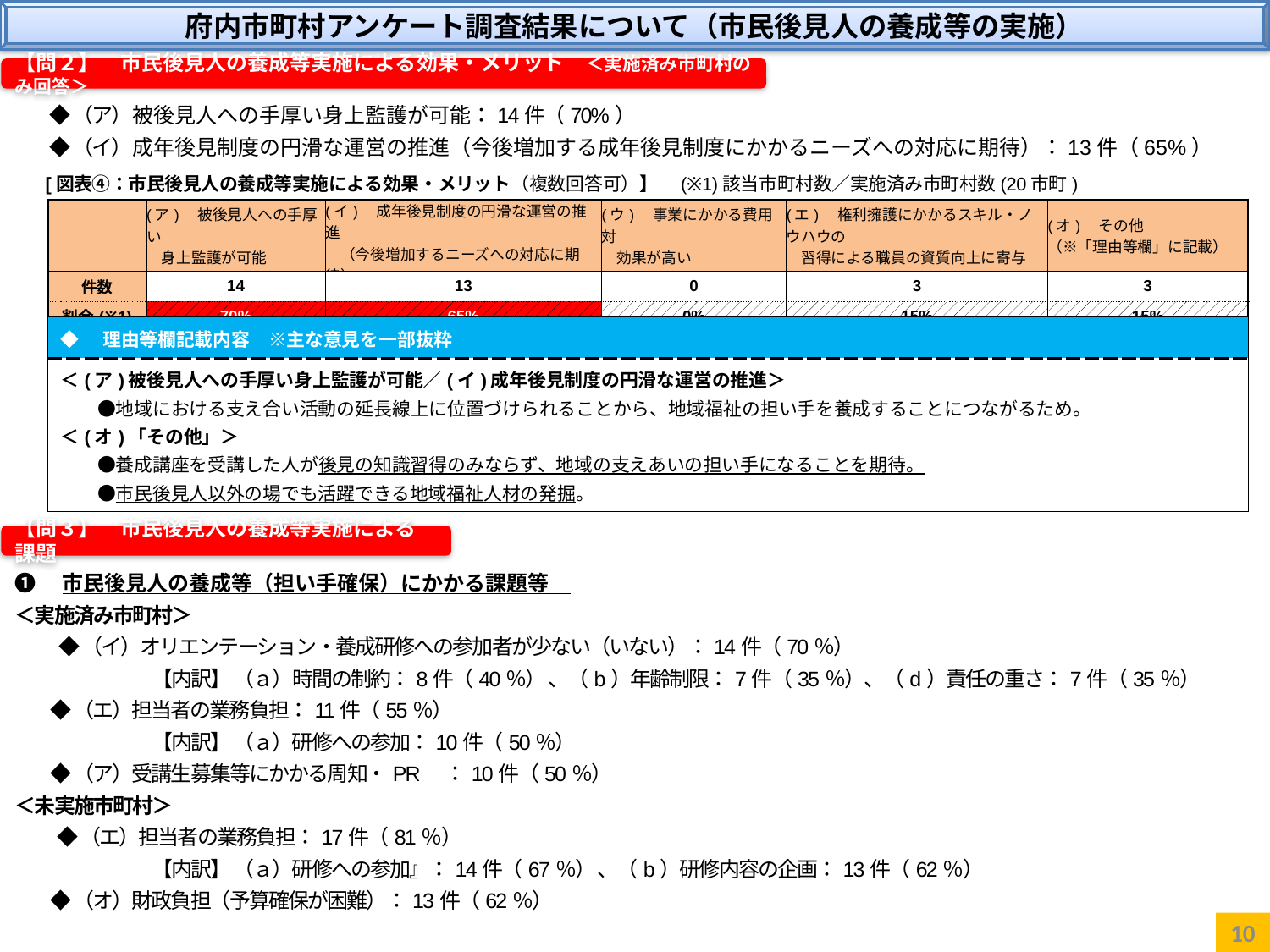

府内市町村アンケート調査結果について（市民後見人の養成等の実施）
【問２】　市民後見人の養成等実施による効果・メリット　＜実施済み市町村のみ回答＞
   　◆ （ア）被後見人への手厚い身上監護が可能：14件（70%）
   　◆ （イ）成年後見制度の円滑な運営の推進（今後増加する成年後見制度にかかるニーズへの対応に期待）：13件（65%）
[図表④：市民後見人の養成等実施による効果・メリット（複数回答可）】　(※1)該当市町村数／実施済み市町村数(20市町)
|  | (ア)　被後見人への手厚い 　身上監護が可能 | (イ)　成年後見制度の円滑な運営の推進 　（今後増加するニーズへの対応に期待） | (ウ)　事業にかかる費用対　 　効果が高い | (エ)　権利擁護にかかるスキル・ノウハウの 　習得による職員の資質向上に寄与 | (オ)　その他 （※「理由等欄」に記載） |
| --- | --- | --- | --- | --- | --- |
| 件数 | 14 | 13 | 0 | 3 | 3 |
| 割合(※1) | 70% | 65% | 0% | 15% | 15% |
| ◆　理由等欄記載内容　※主な意見を一部抜粋 |
| --- |
| ＜(ア)被後見人への手厚い身上監護が可能／(イ)成年後見制度の円滑な運営の推進＞ 　　●地域における支え合い活動の延長線上に位置づけられることから、地域福祉の担い手を養成することにつながるため。 ＜(オ)「その他」＞ 　　●養成講座を受講した人が後見の知識習得のみならず、地域の支えあいの担い手になることを期待。 　　●市民後見人以外の場でも活躍できる地域福祉人材の発掘。 |
【問３】　市民後見人の養成等実施による課題
❶　市民後見人の養成等（担い手確保）にかかる課題等
＜実施済み市町村＞
　 　◆ （イ）オリエンテーション・養成研修への参加者が少ない（いない）：14件（70％）
　　　　　　　【内訳】 （ａ）時間の制約：8件（40％） 、（b）年齢制限：7件（35％）、（d）責任の重さ：7件（35％）
   　◆ （エ）担当者の業務負担：11件（55％）
　　　　　　　【内訳】 （ａ）研修への参加：10件（50％）
  　 ◆ （ア）受講生募集等にかかる周知・PR　：10件（50％）
＜未実施市町村＞
　 　◆ （エ）担当者の業務負担：17件（81％）
　　　　　　　【内訳】 （ａ）研修への参加』：14件（67％） 、（b）研修内容の企画：13件（62％）
   　◆ （オ）財政負担（予算確保が困難）：13件（62％）
10